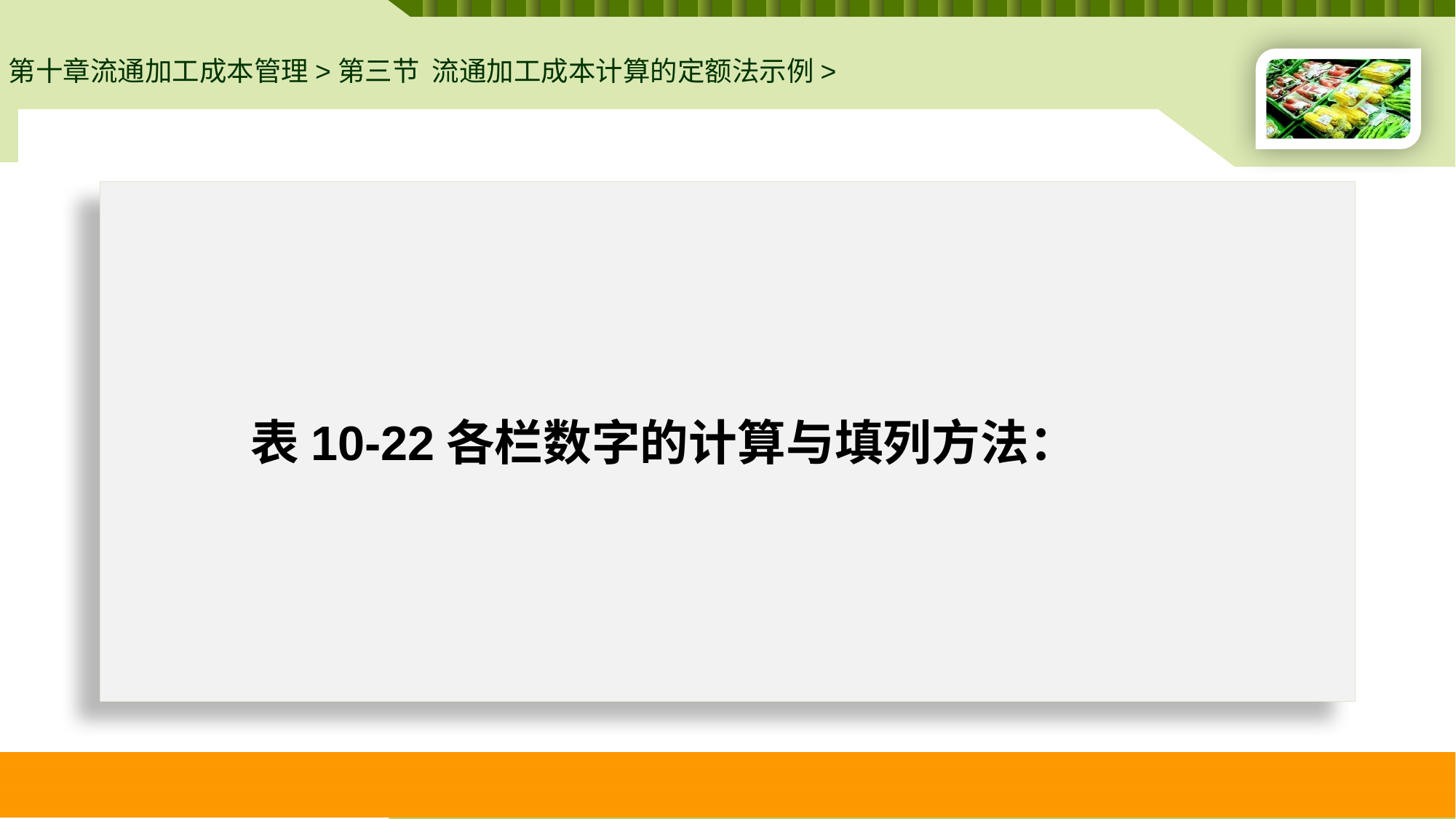

第十章流通加工成本管理>第三节  流通加工成本计算的定额法示例>
表10-22各栏数字的计算与填列方法：